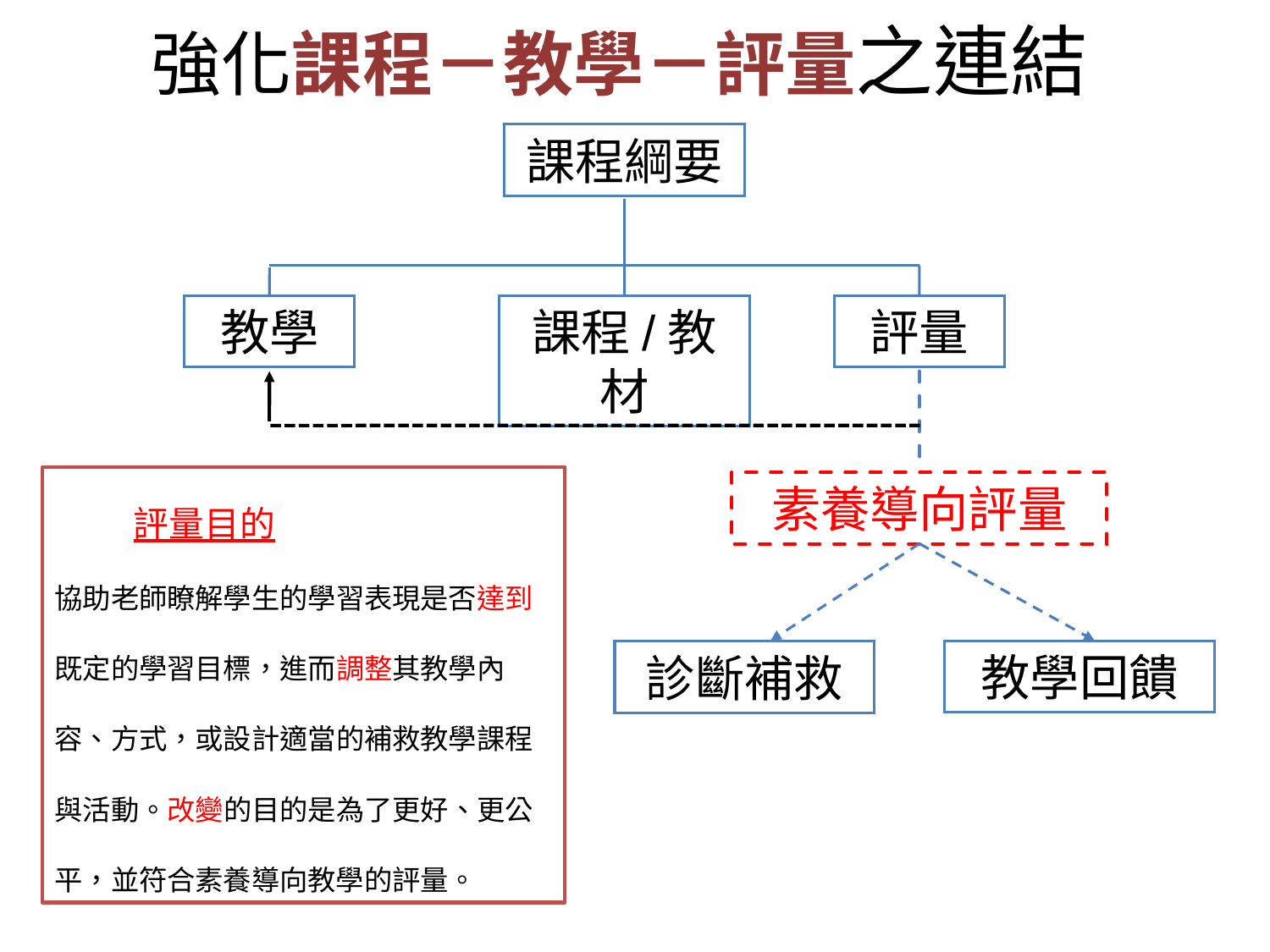

# 強化課程－教學－評量之連結
課程綱要
教學
課程/教材
評量

素養導向評量
教學回饋
診斷補救
         評量目的
協助老師瞭解學生的學習表現是否達到既定的學習目標，進而調整其教學內容、方式，或設計適當的補救教學課程與活動。改變的目的是為了更好、更公平，並符合素養導向教學的評量。